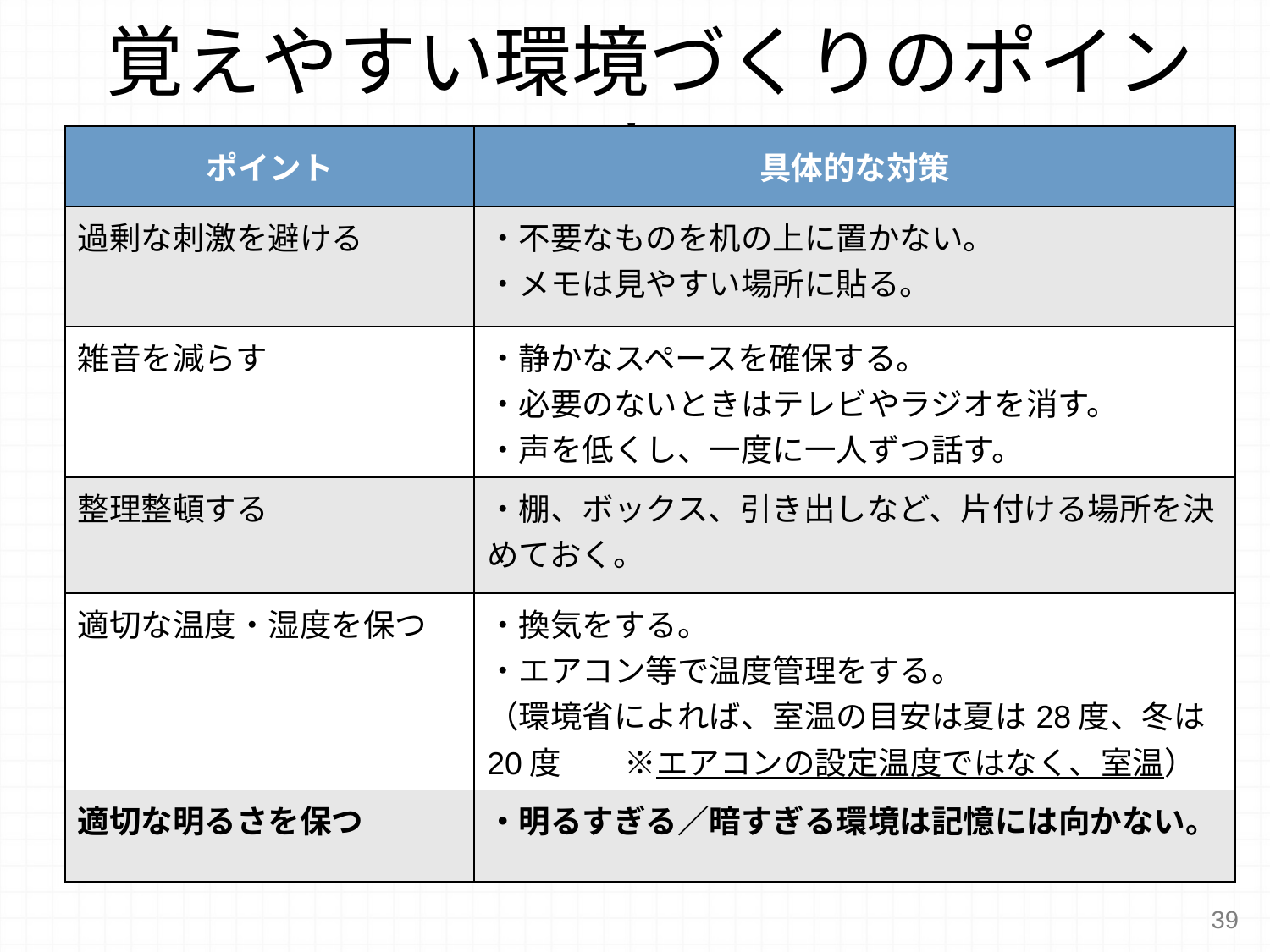

覚えやすい環境づくりのポイント
| ポイント | 具体的な対策 |
| --- | --- |
| 過剰な刺激を避ける | ・不要なものを机の上に置かない。 ・メモは見やすい場所に貼る。 |
| 雑音を減らす | ・静かなスペースを確保する。 ・必要のないときはテレビやラジオを消す。 ・声を低くし、一度に一人ずつ話す。 |
| 整理整頓する | ・棚、ボックス、引き出しなど、片付ける場所を決めておく。 |
| 適切な温度・湿度を保つ | ・換気をする。 ・エアコン等で温度管理をする。 （環境省によれば、室温の目安は夏は28度、冬は20度　　※エアコンの設定温度ではなく、室温） |
| 適切な明るさを保つ | ・明るすぎる／暗すぎる環境は記憶には向かない。 |
39